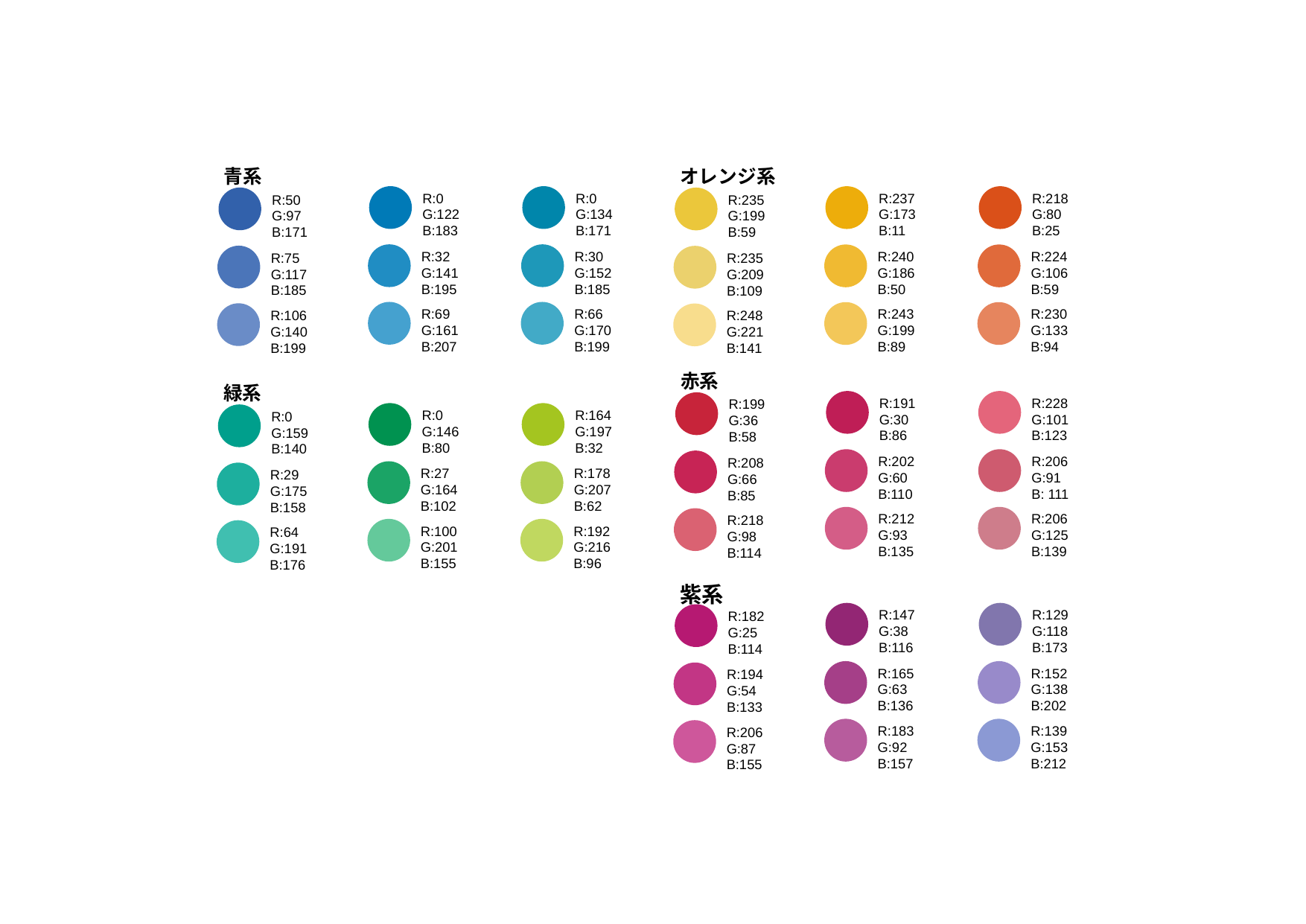

オレンジ系
R:218
G:80
B:25
R:237
G:173
B:11
R:235
G:199
B:59

R:224
G:106
B:59
R:240
G:186
B:50
R:235
G:209
B:109

R:243
G:199
B:89
R:230
G:133
B:94
R:248
G:221
B:141

赤系
R:191
G:30
B:86
R:228
G:101
B:123
R:199
G:36
B:58

R:206
G:91
B: 111
R:202
G:60
B:110
R:208
G:66
B:85

R:212
G:93
B:135
R:206
G:125
B:139
R:218
G:98
B:114

紫系
R:147
G:38
B:116
R:129
G:118
B:173
R:182
G:25
B:114

R:152
G:138
B:202
R:165
G:63
B:136
R:194
G:54
B:133

R:183
G:92
B:157
R:139
G:153
B:212
R:206
G:87
B:155

青系
R:0
G:134
B:171
R:0
G:122
B:183
R:50
G:97
B:171

R:30
G:152
B:185
R:32
G:141
B:195
R:75
G:117
B:185

R:69
G:161
B:207
R:66
G:170
B:199
R:106
G:140
B:199

緑系
R:164
G:197
B:32
R:0
G:146
B:80
R:0
G:159
B:140

R:178
G:207
B:62
R:27
G:164
B:102
R:29
G:175
B:158

R:100
G:201
B:155
R:192
G:216
B:96
R:64
G:191
B:176